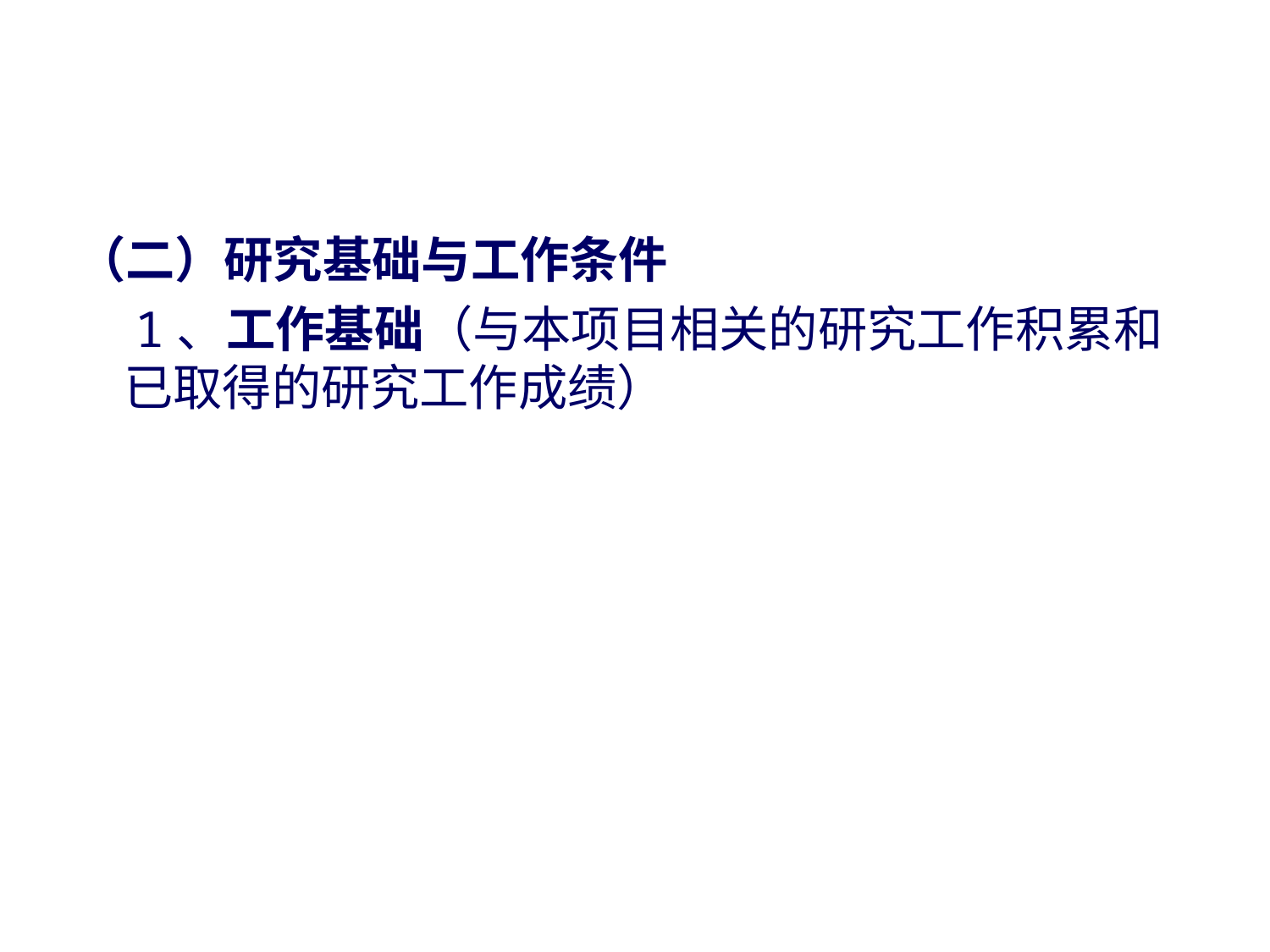

（二）研究基础与工作条件
  1、工作基础（与本项目相关的研究工作积累和已取得的研究工作成绩）